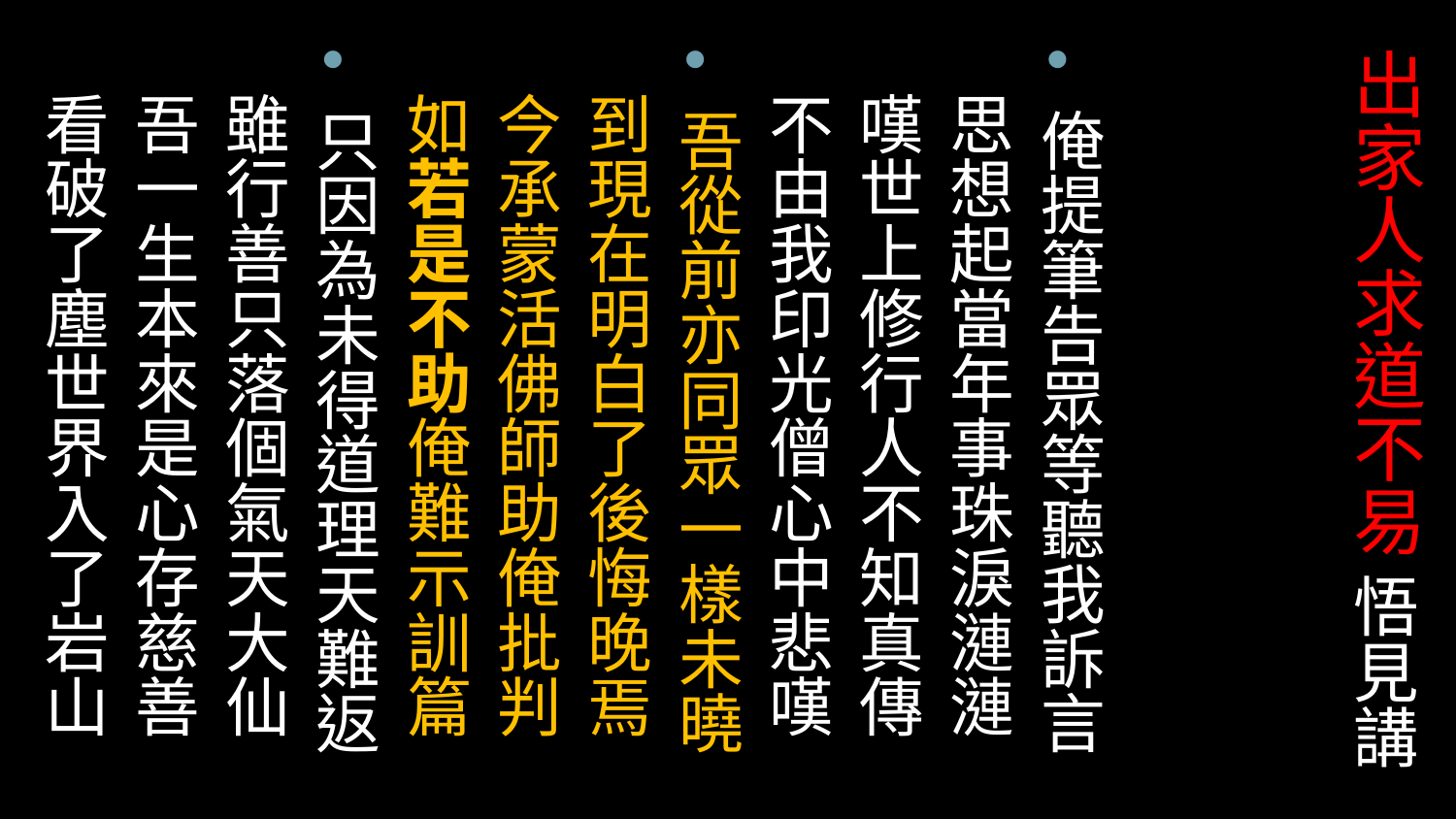

# 出家人求道不易 悟見講
俺提筆告眾等聽我訴言
  思想起當年事珠淚漣漣
  嘆世上修行人不知真傳
  不由我印光僧心中悲嘆
吾從前亦同眾一樣未曉
  到現在明白了後悔晚焉
  今承蒙活佛師助俺批判
  如若是不助俺難示訓篇
只因為未得道理天難返
  雖行善只落個氣天大仙
  吾一生本來是心存慈善
  看破了塵世界入了岩山